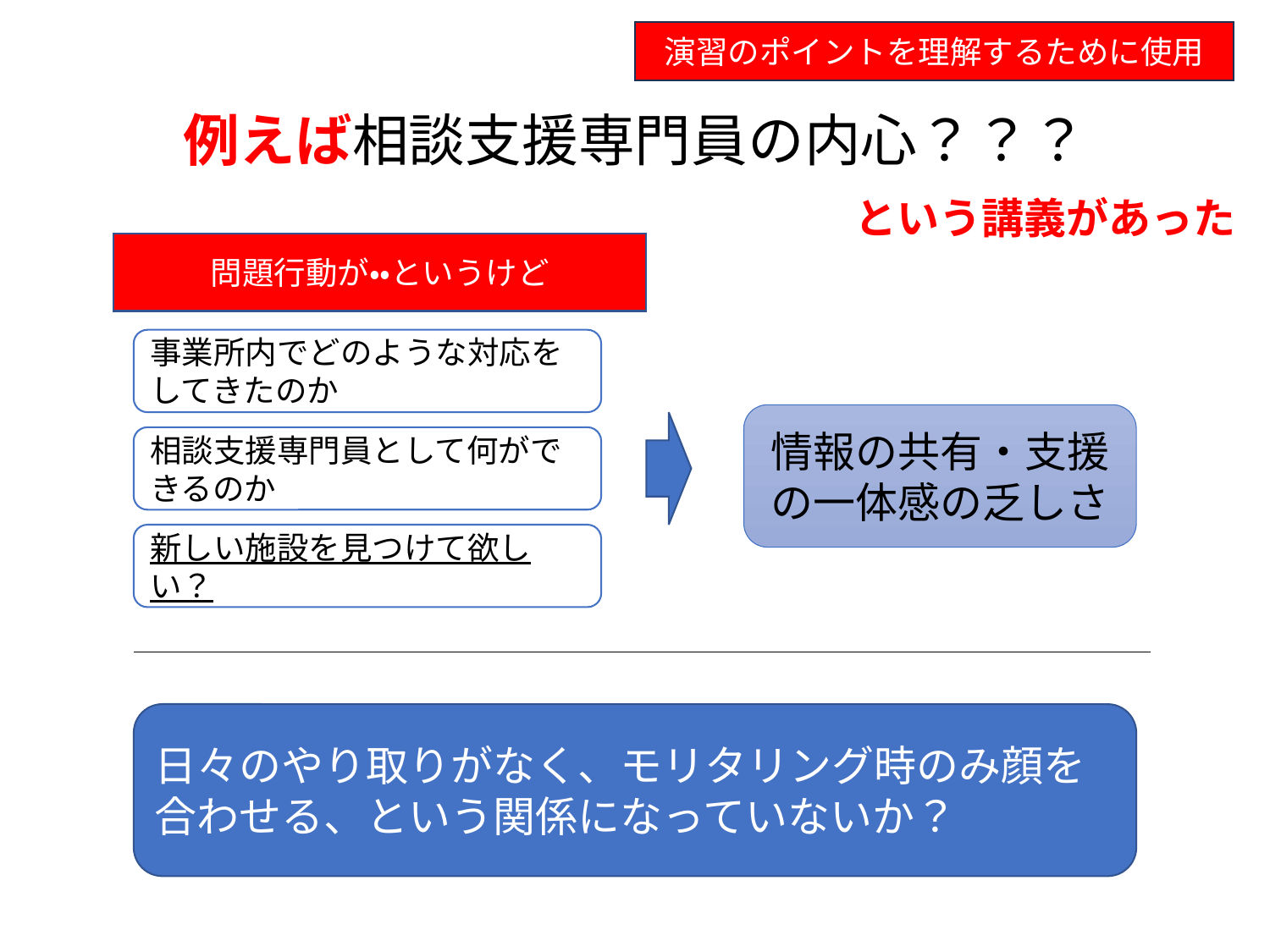

演習のポイントを理解するために使用
# 例えば相談支援専門員の内心？？？
という講義があった
問題行動が・・というけど

事業所内でどのような対応をしてきたのか
情報の共有・支援の一体感の乏しさ

相談支援専門員として何ができるのか
新しい施設を見つけて欲しい？
日々のやり取りがなく、モリタリング時のみ顔を合わせる、という関係になっていないか？